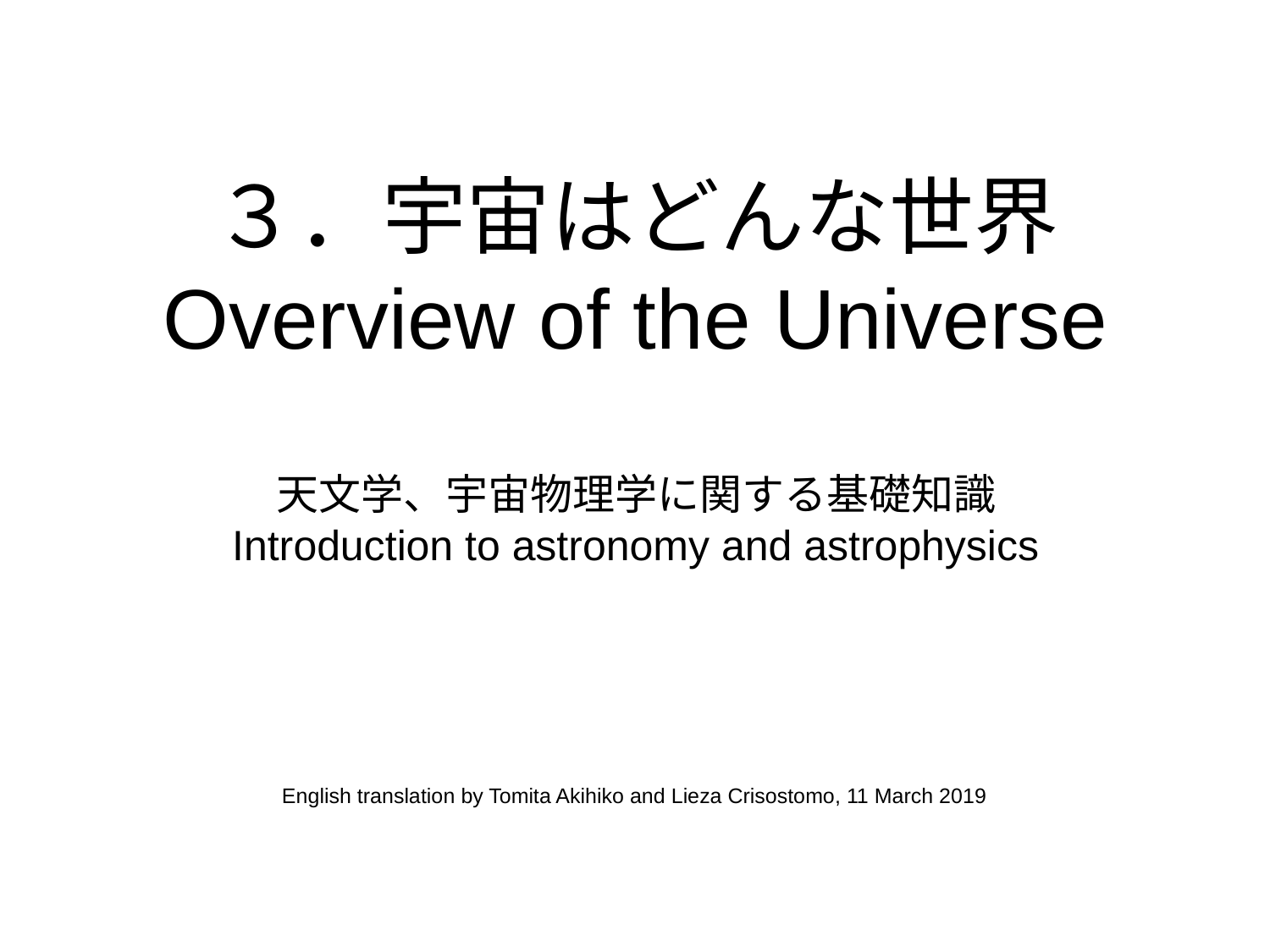

３．宇宙はどんな世界
Overview of the Universe

天文学、宇宙物理学に関する基礎知識
Introduction to astronomy and astrophysics
English translation by Tomita Akihiko and Lieza Crisostomo, 11 March 2019